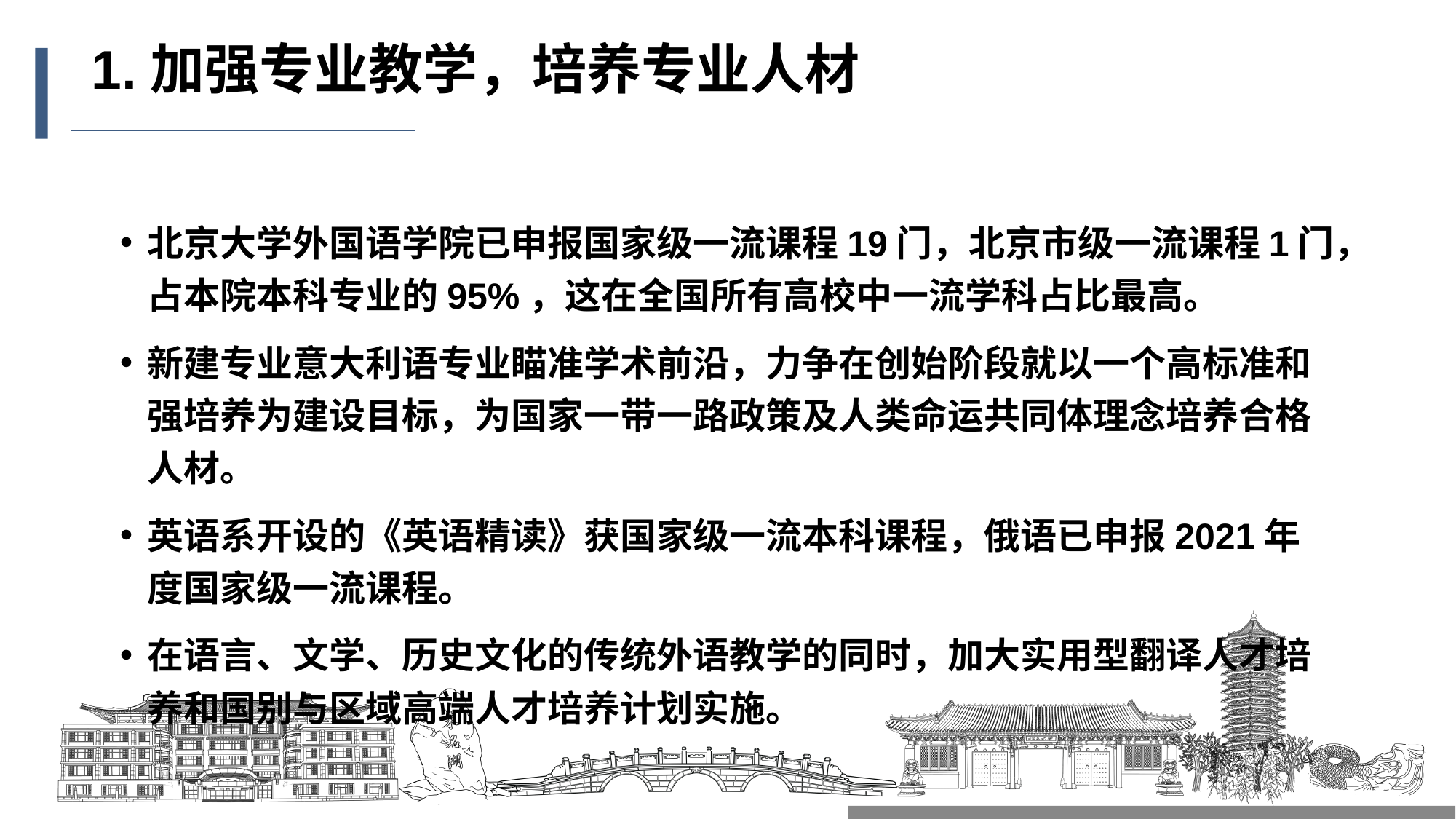

# 1.加强专业教学，培养专业人材
北京大学外国语学院已申报国家级一流课程19门，北京市级一流课程1门，占本院本科专业的95%，这在全国所有高校中一流学科占比最高。
新建专业意大利语专业瞄准学术前沿，力争在创始阶段就以一个高标准和强培养为建设目标，为国家一带一路政策及人类命运共同体理念培养合格人材。
英语系开设的《英语精读》获国家级一流本科课程，俄语已申报2021年度国家级一流课程。
在语言、文学、历史文化的传统外语教学的同时，加大实用型翻译人才培养和国别与区域高端人才培养计划实施。